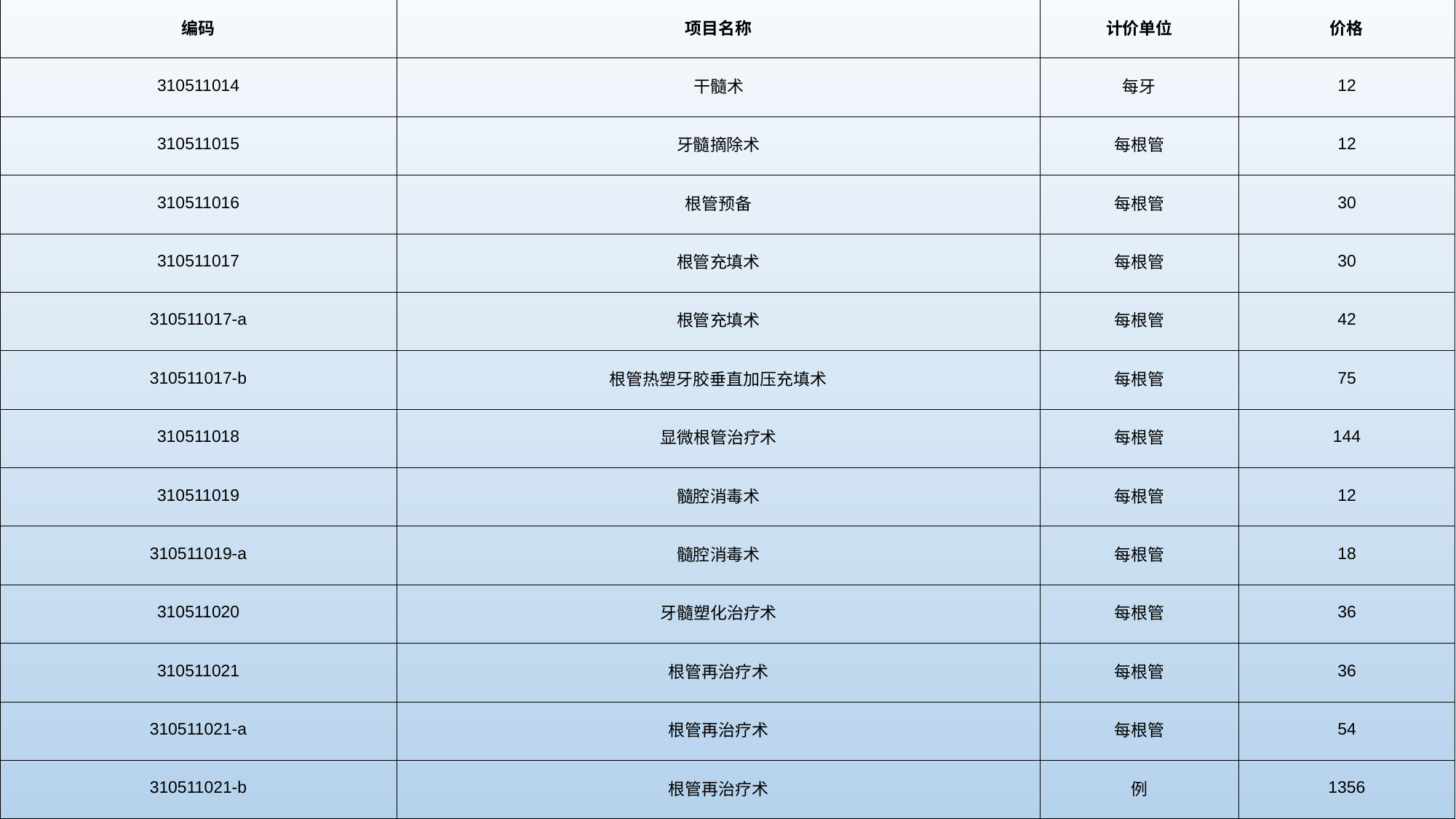

| 编码 | 项目名称 | 计价单位 | 价格 |
| --- | --- | --- | --- |
| 310511014 | 干髓术 | 每牙 | 12 |
| 310511015 | 牙髓摘除术 | 每根管 | 12 |
| 310511016 | 根管预备 | 每根管 | 30 |
| 310511017 | 根管充填术 | 每根管 | 30 |
| 310511017-a | 根管充填术 | 每根管 | 42 |
| 310511017-b | 根管热塑牙胶垂直加压充填术 | 每根管 | 75 |
| 310511018 | 显微根管治疗术 | 每根管 | 144 |
| 310511019 | 髓腔消毒术 | 每根管 | 12 |
| 310511019-a | 髓腔消毒术 | 每根管 | 18 |
| 310511020 | 牙髓塑化治疗术 | 每根管 | 36 |
| 310511021 | 根管再治疗术 | 每根管 | 36 |
| 310511021-a | 根管再治疗术 | 每根管 | 54 |
| 310511021-b | 根管再治疗术 | 例 | 1356 |